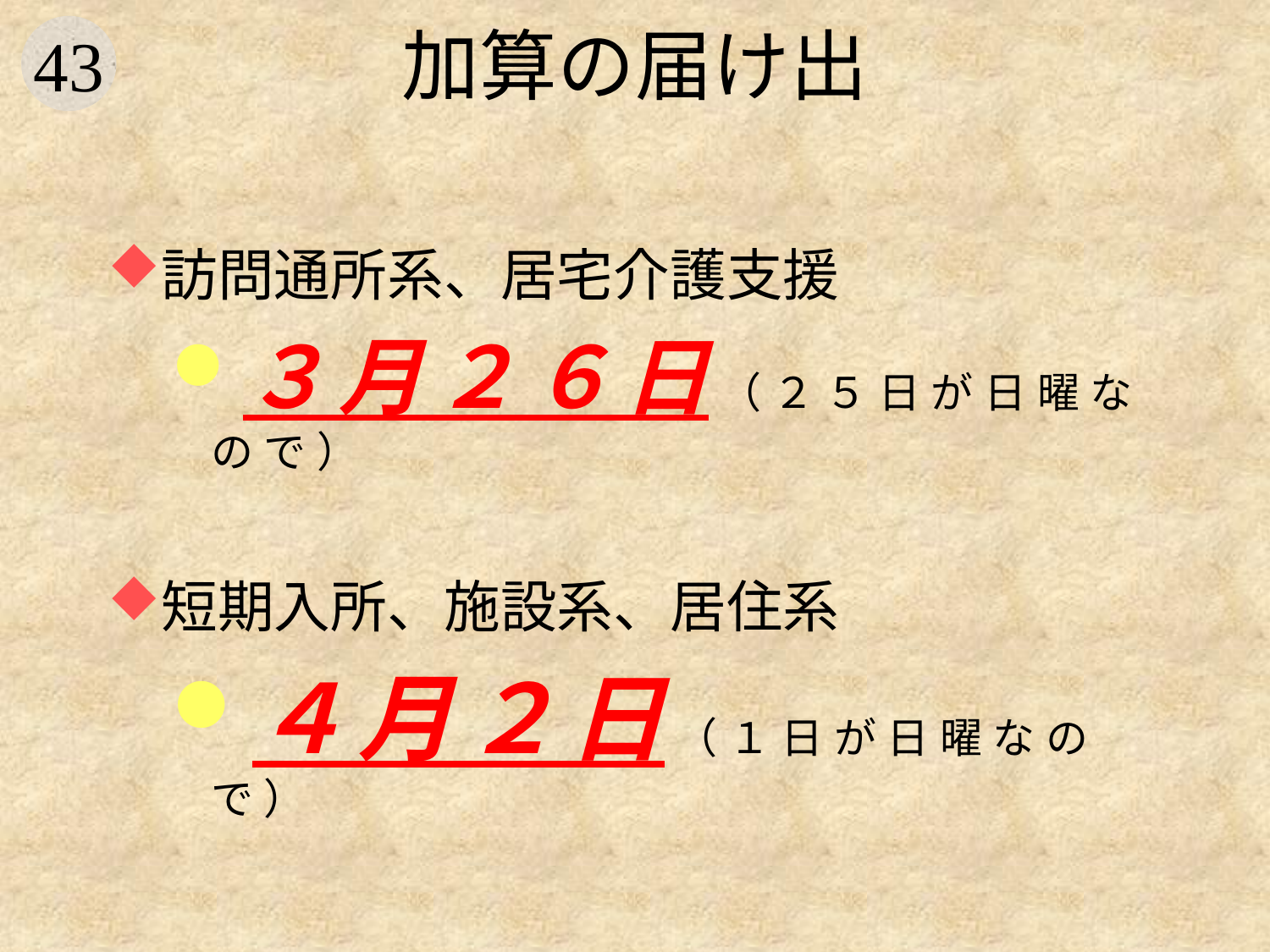

# 加算の届け出
訪問通所系、居宅介護支援
３月２６日（２５日が日曜なので）

短期入所、施設系、居住系
４月２日（１日が日曜なので）